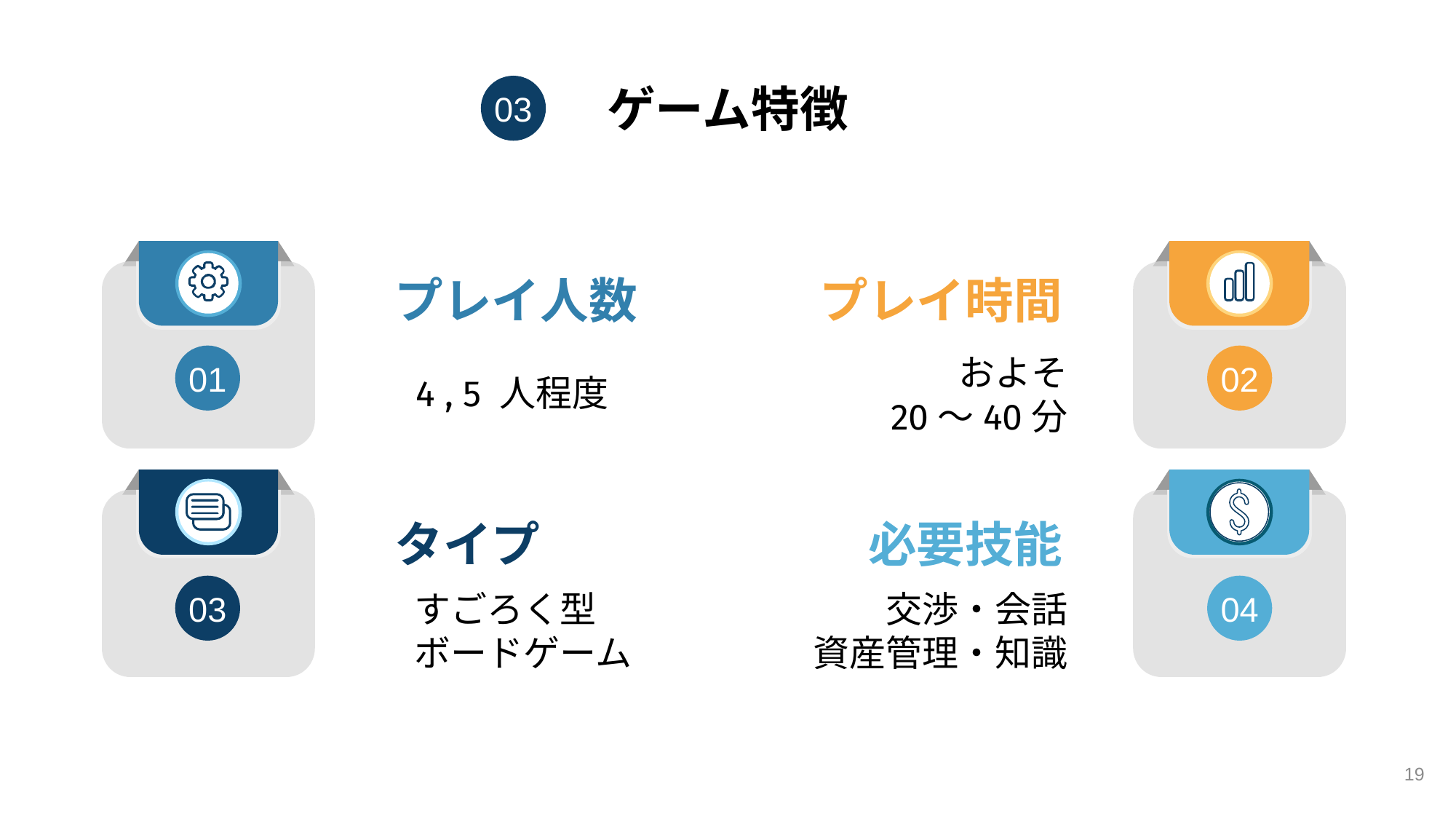

# ゲーム特徴
03

プレイ人数
プレイ時間
01
02
4 , 5 人程度
およそ
20～40分

必要技能
タイプ
04
03
すごろく型
ボードゲーム
交渉・会話
資産管理・知識
19